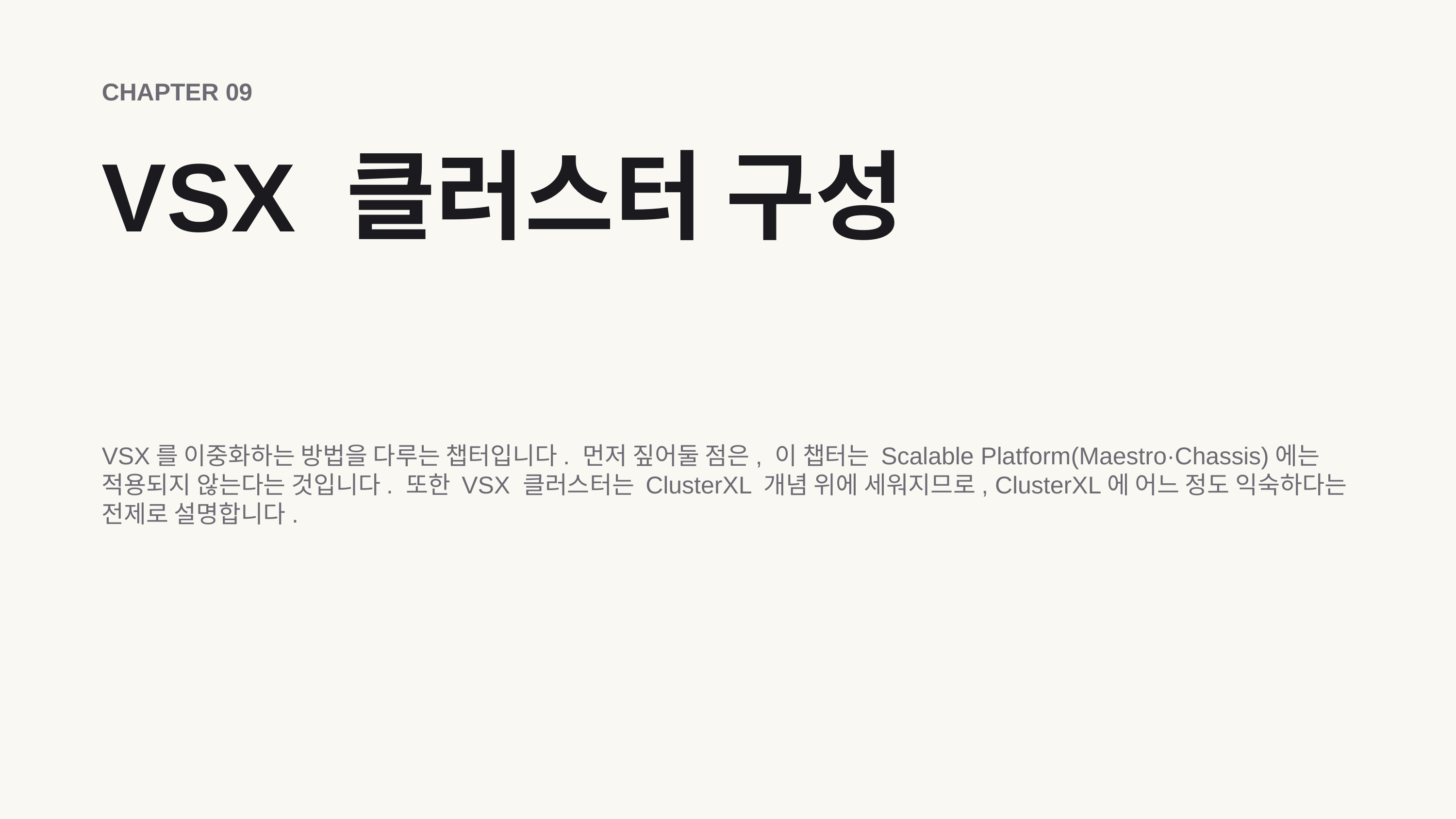

CHAPTER 09
VSX 클러스터 구성
VSX를 이중화하는 방법을 다루는 챕터입니다. 먼저 짚어둘 점은, 이 챕터는 Scalable Platform(Maestro·Chassis)에는 적용되지 않는다는 것입니다. 또한 VSX 클러스터는 ClusterXL 개념 위에 세워지므로, ClusterXL에 어느 정도 익숙하다는 전제로 설명합니다.